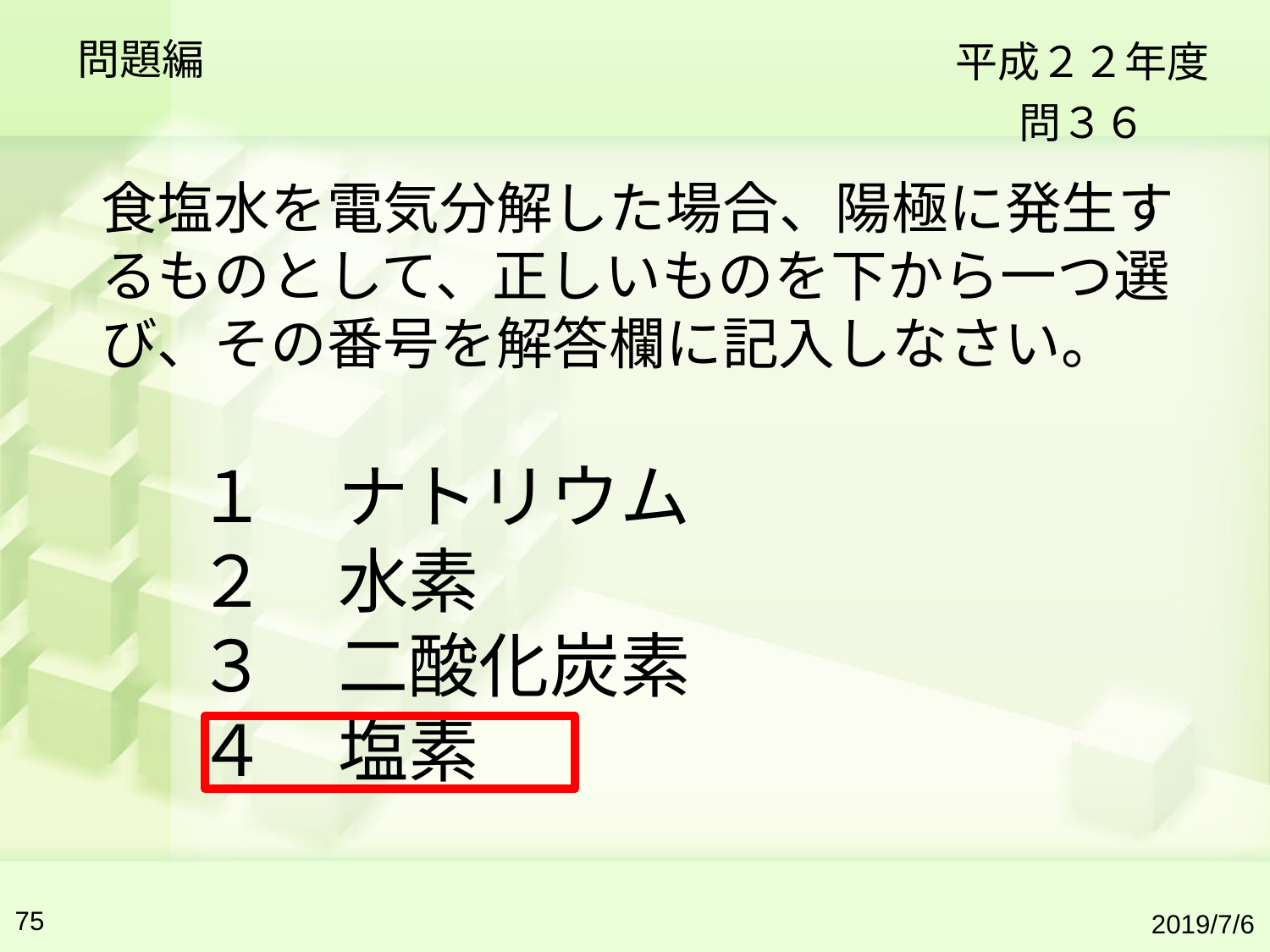

問題編
平成２２年度
問３６
食塩水を電気分解した場合、陽極に発生するものとして、正しいものを下から一つ選び、その番号を解答欄に記入しなさい。
１　ナトリウム
２　水素
３　二酸化炭素
４　塩素

75
2019/7/6